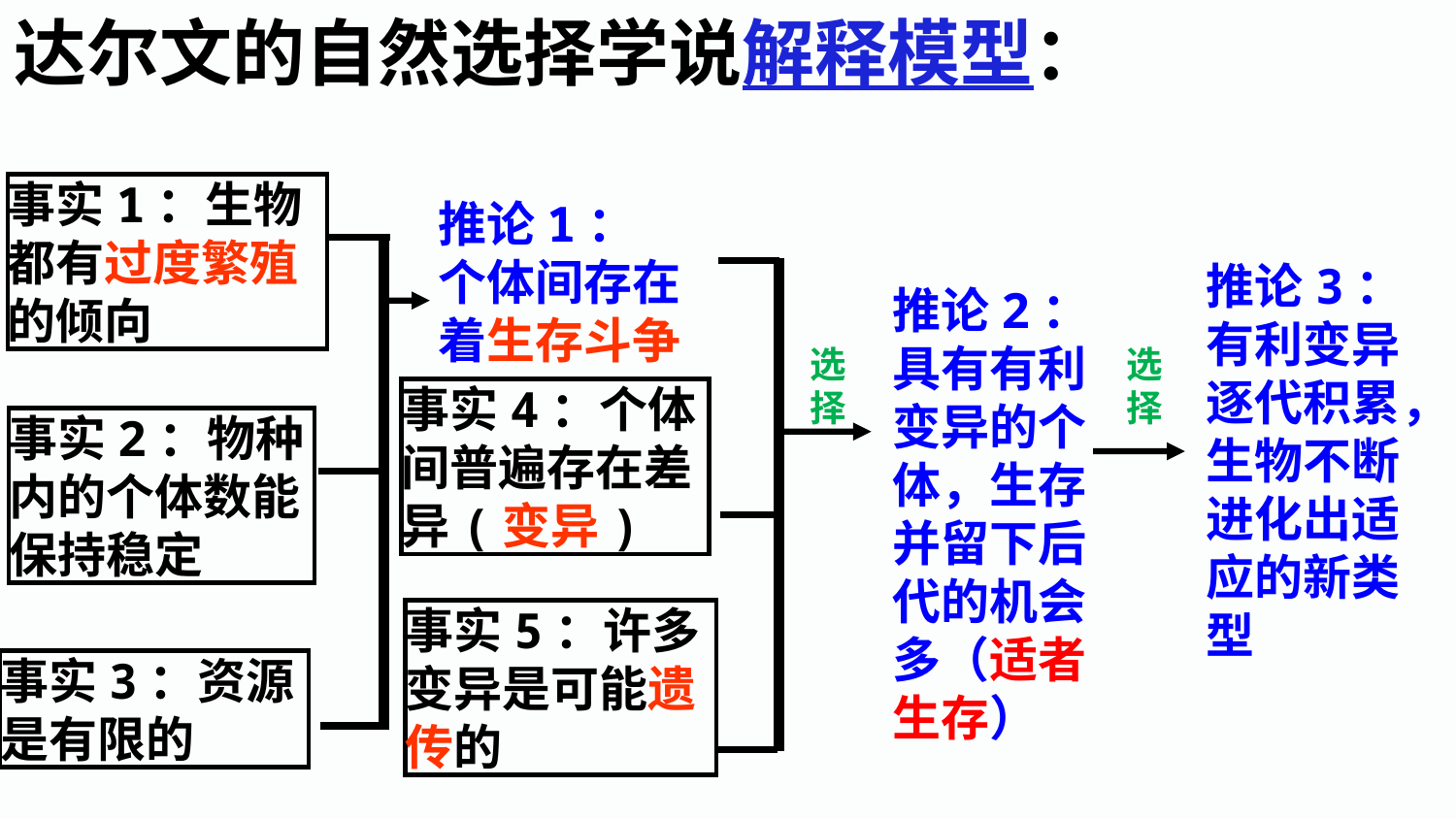

达尔文的自然选择学说解释模型：
事实1：生物都有过度繁殖的倾向
推论1：
个体间存在着生存斗争

推论3：
有利变异逐代积累，生物不断进化出适应的新类型

推论2：具有有利变异的个体，生存并留下后代的机会多（适者生存）
选择
选择
事实4：个体间普遍存在差异(变异)
事实2：物种内的个体数能保持稳定

事实5：许多变异是可能遗传的
事实3：资源是有限的